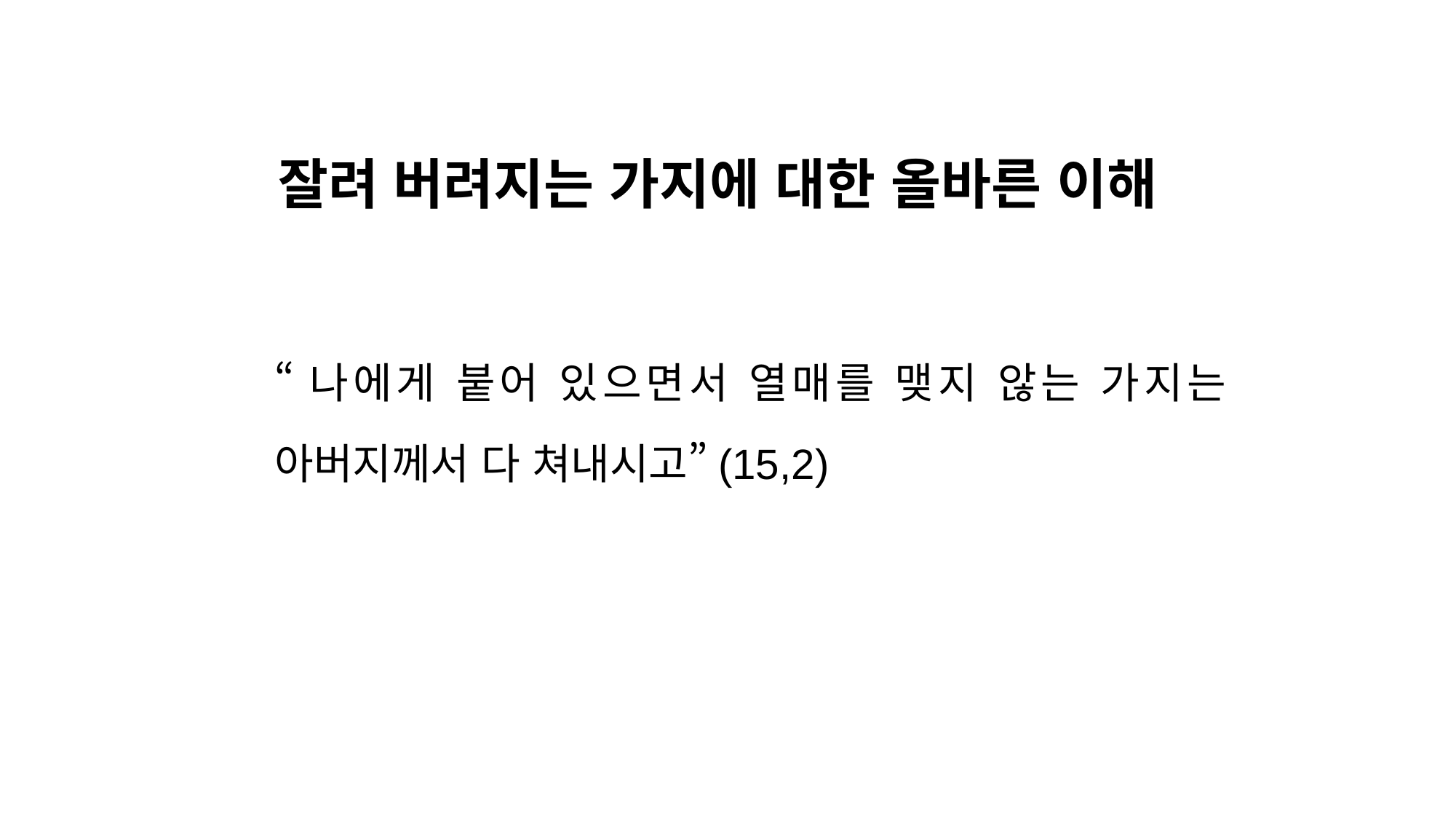

잘려 버려지는 가지에 대한 올바른 이해
“나에게 붙어 있으면서 열매를 맺지 않는 가지는 아버지께서 다 쳐내시고”(15,2)